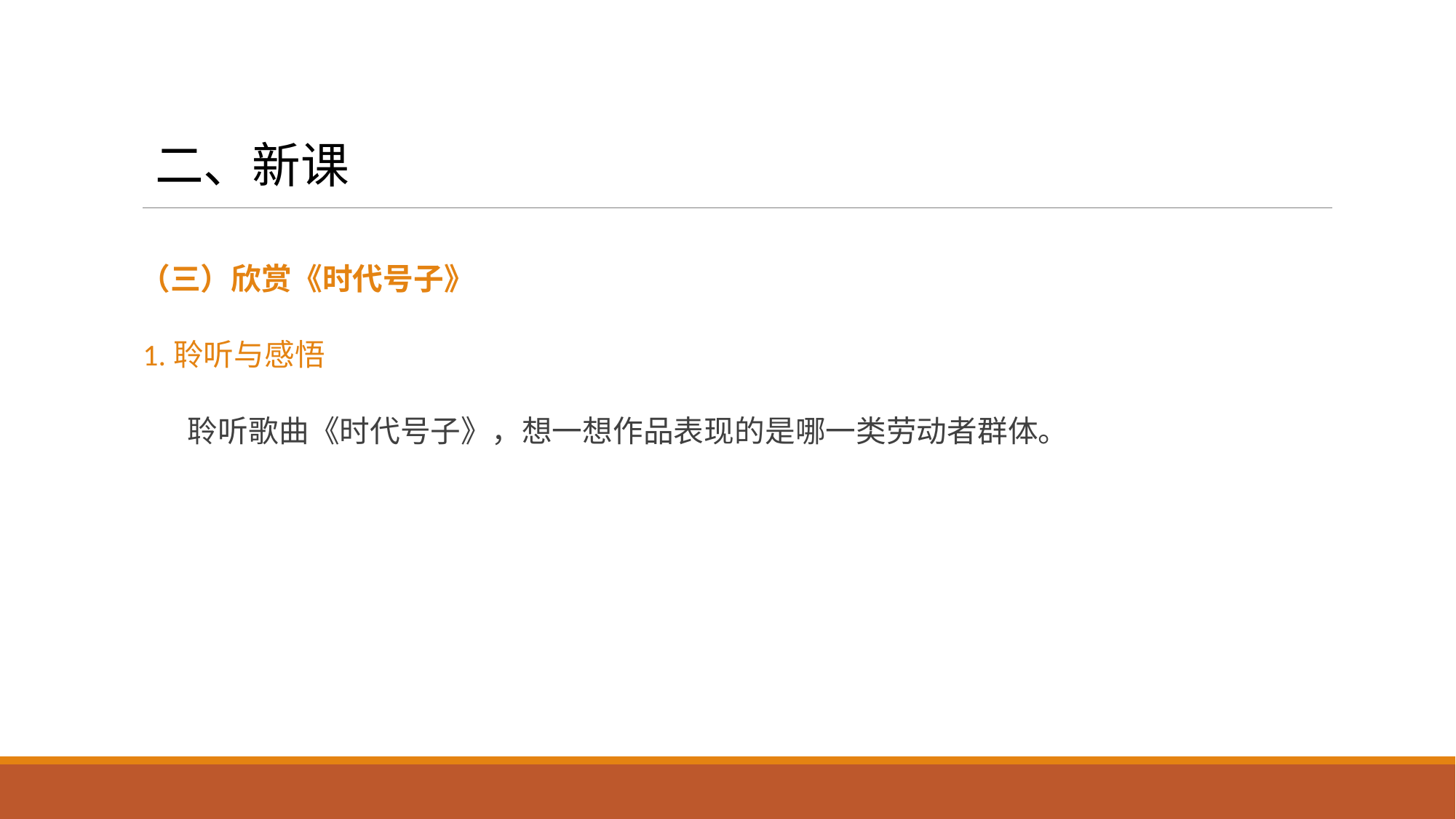

二、新课
（三）欣赏《时代号子》
  1.聆听与感悟
      聆听歌曲《时代号子》，想一想作品表现的是哪一类劳动者群体。